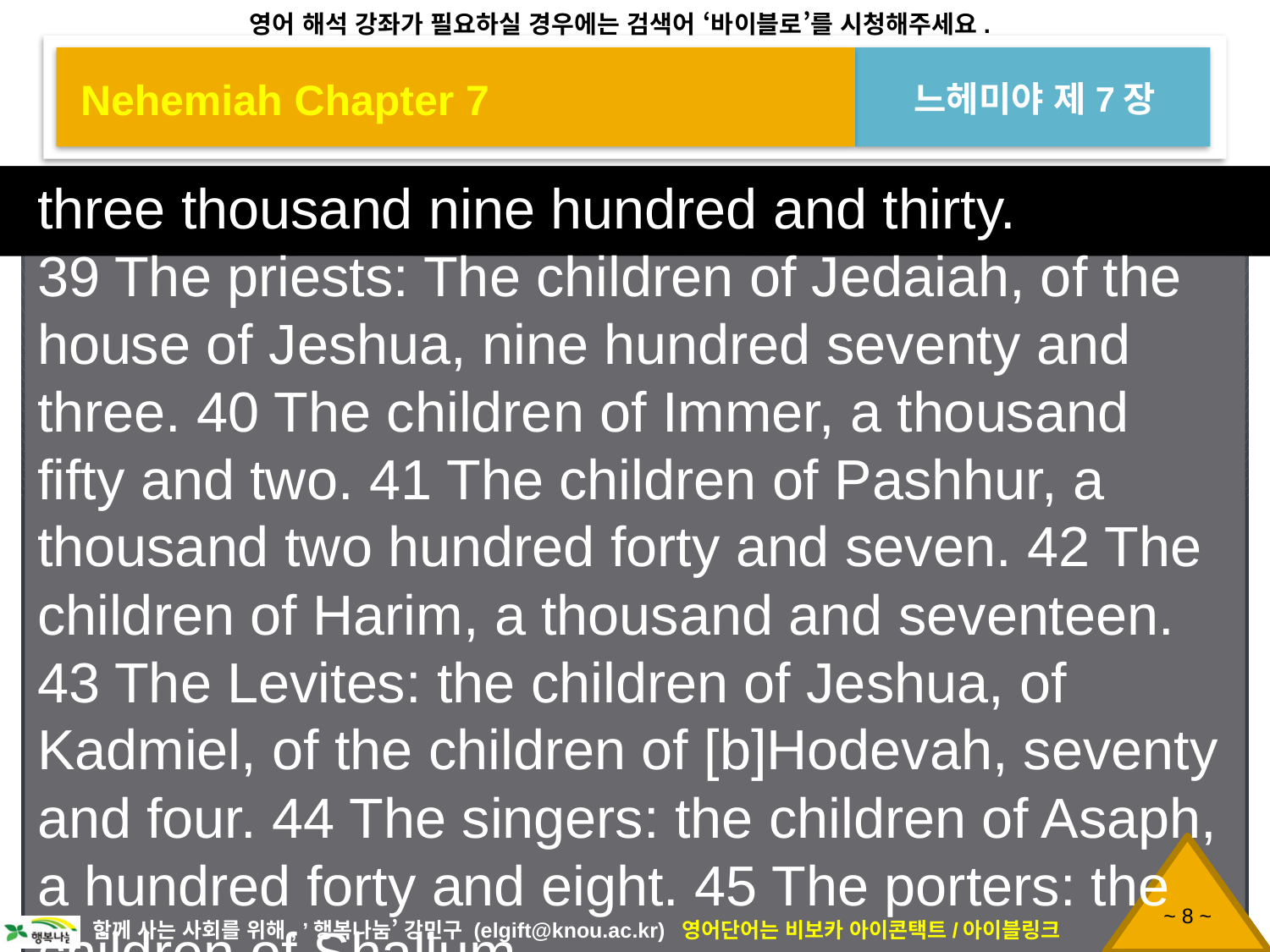

Nehemiah Chapter 7
느헤미야 제7장
three thousand nine hundred and thirty.
39 The priests: The children of Jedaiah, of the house of Jeshua, nine hundred seventy and three. 40 The children of Immer, a thousand fifty and two. 41 The children of Pashhur, a thousand two hundred forty and seven. 42 The children of Harim, a thousand and seventeen.
43 The Levites: the children of Jeshua, of Kadmiel, of the children of [b]Hodevah, seventy and four. 44 The singers: the children of Asaph, a hundred forty and eight. 45 The porters: the children of Shallum,